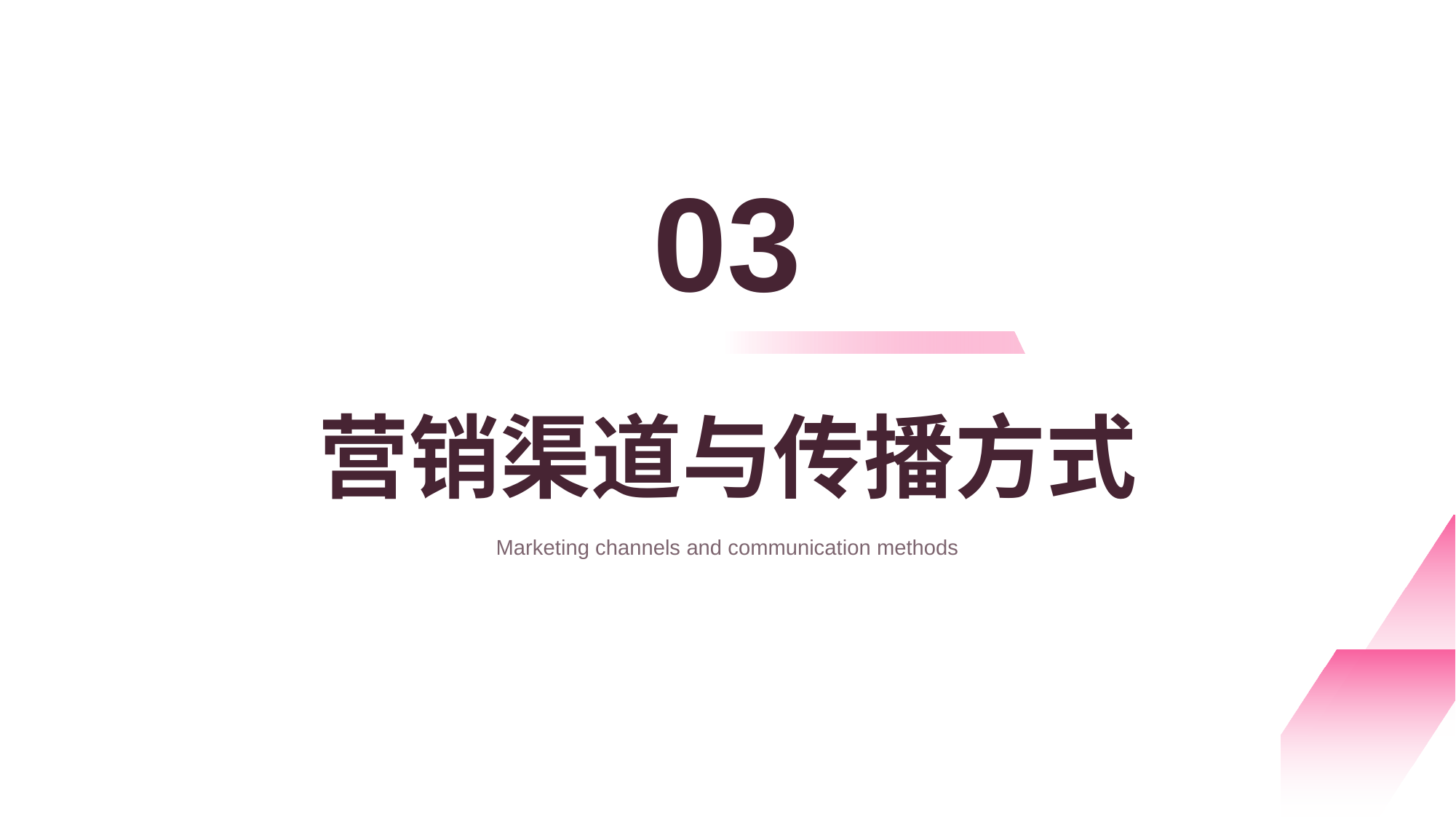

03

营销渠道与传播方式

Marketing channels and communication methods